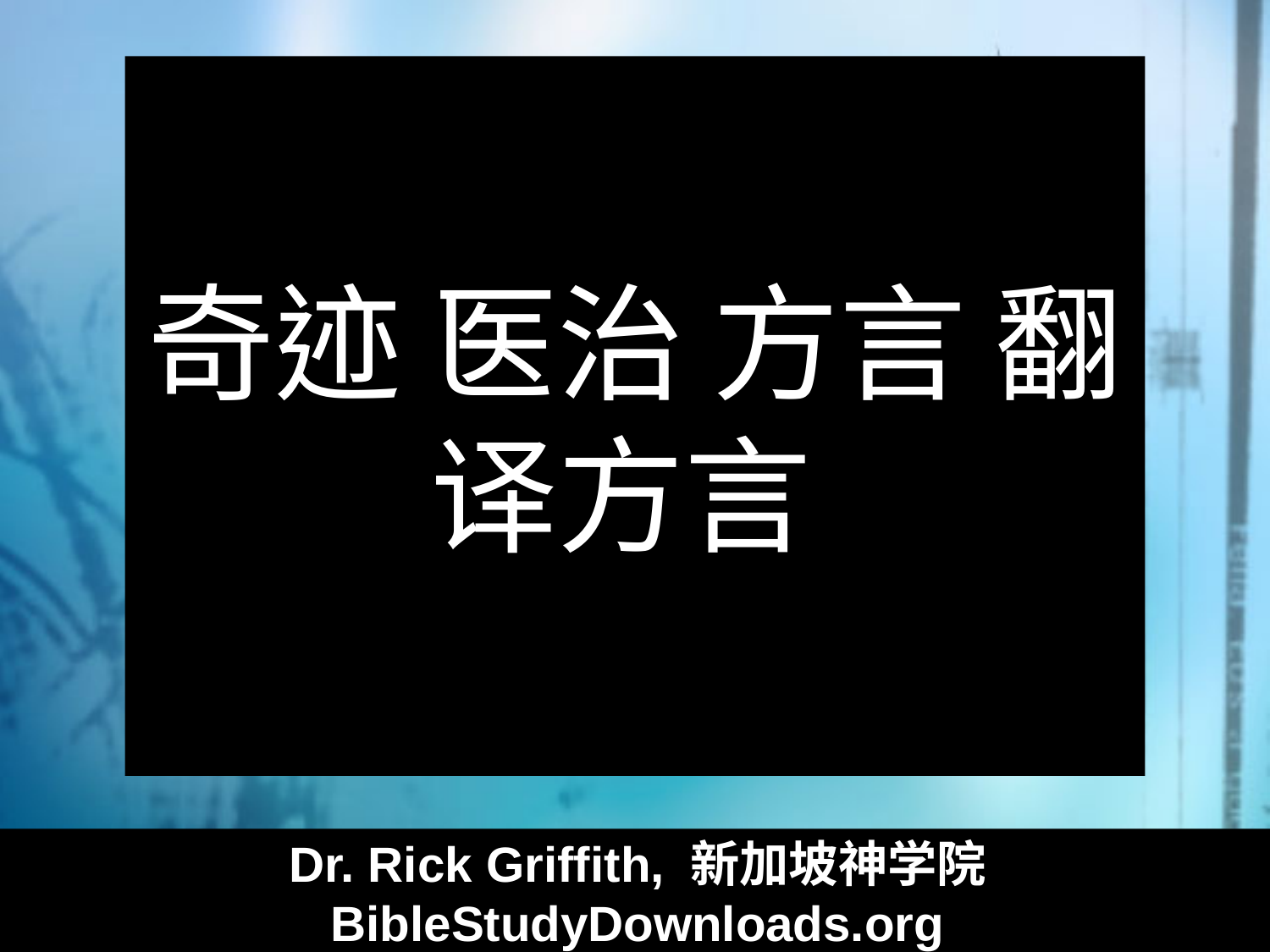

奇迹 医治 方言 翻译方言

Dr. Rick Griffith, 新加坡神学院
BibleStudyDownloads.org